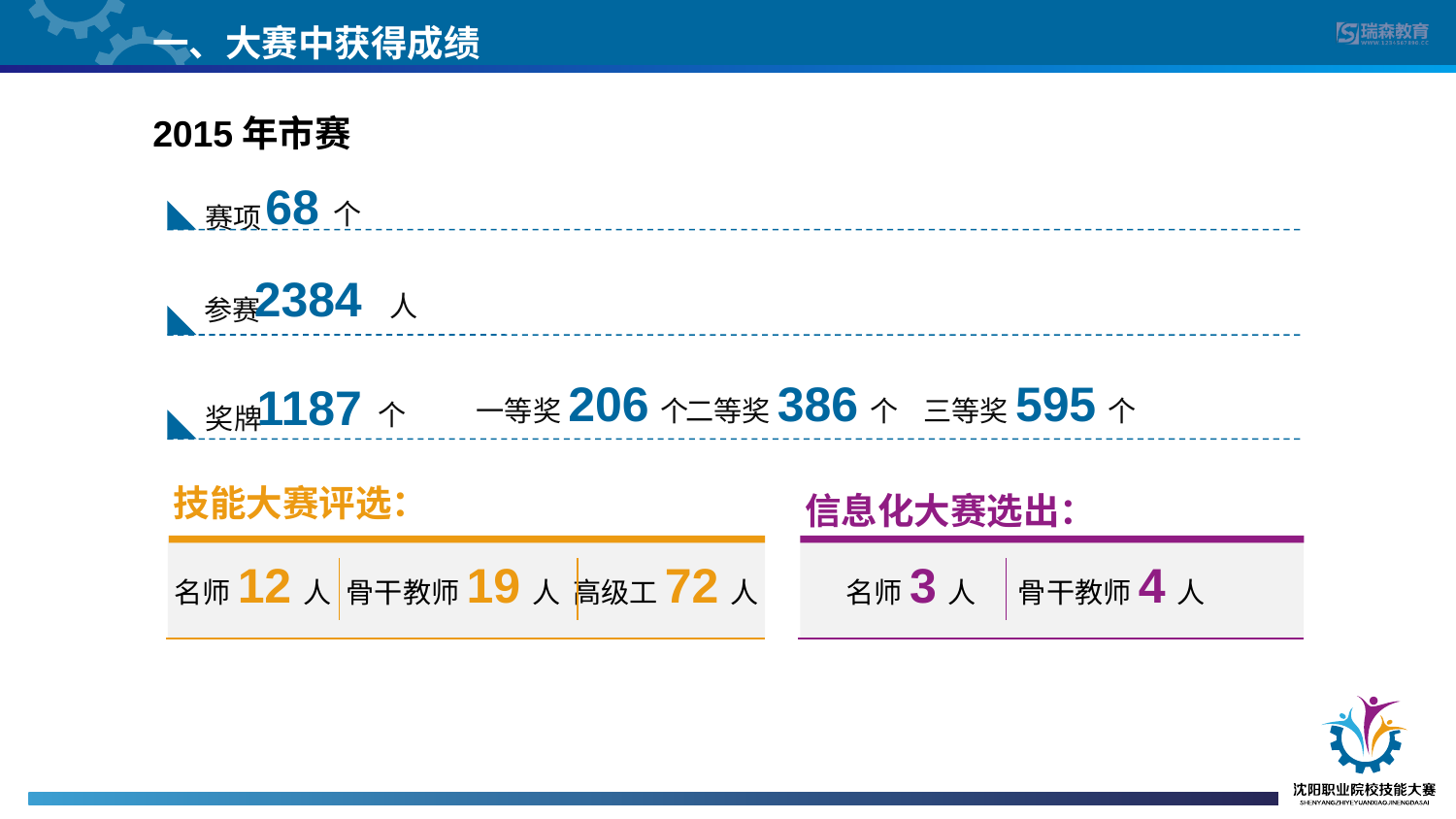

一、大赛中获得成绩
2015年市赛
大一、大赛中获得成绩
赛中获得成绩
个
68
赛项

人
2384
参赛

个
一等奖206个
二等奖386个
三等奖595个
1187
奖牌

技能大赛评选：
信息化大赛选出：

名师12人
骨干教师19人
高级工72人
名师3人
骨干教师4人